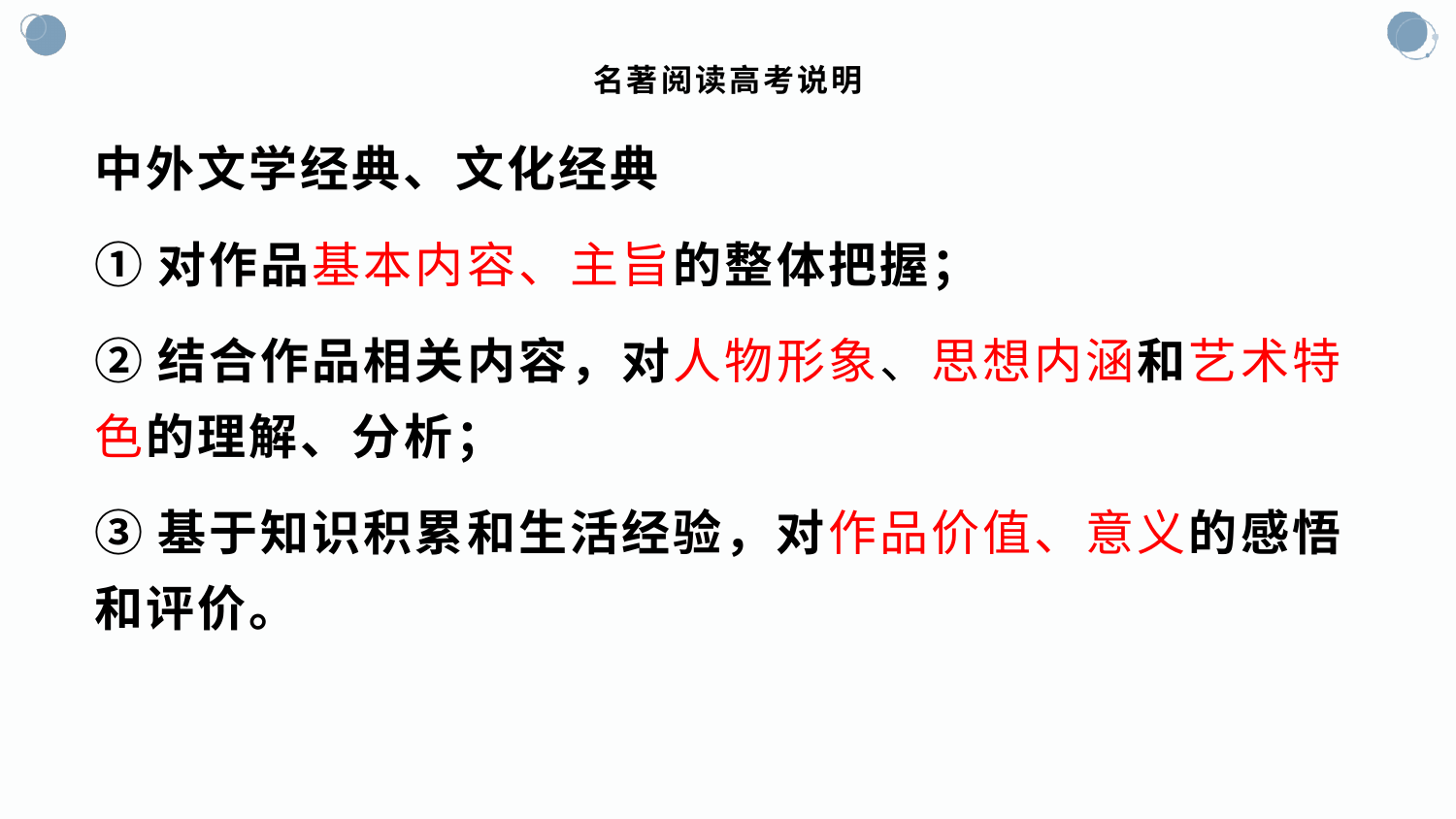

# 名著阅读高考说明
中外文学经典、文化经典
①对作品基本内容、主旨的整体把握；
②结合作品相关内容，对人物形象、思想内涵和艺术特色的理解、分析；
③基于知识积累和生活经验，对作品价值、意义的感悟和评价。